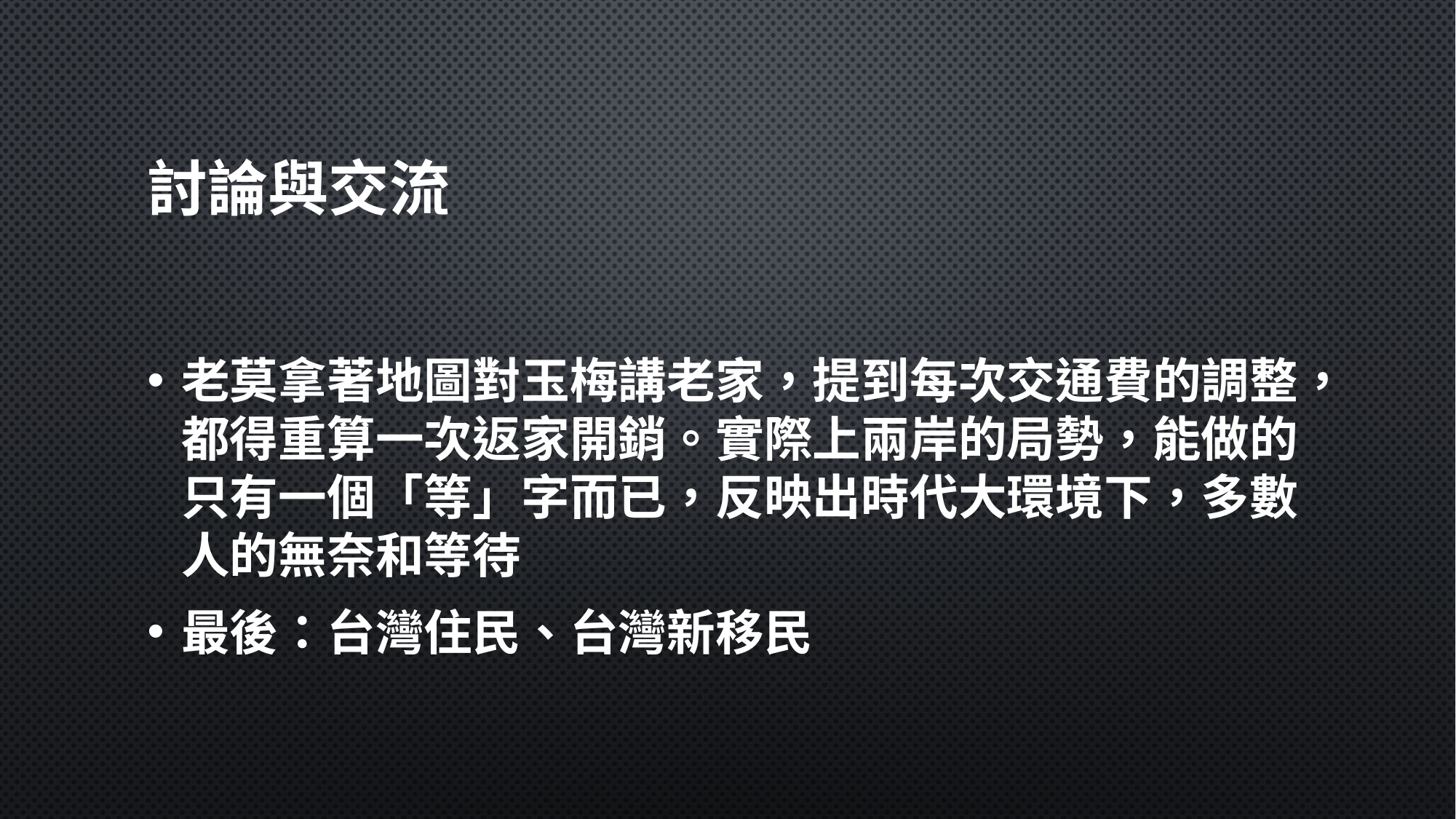

# 討論與交流
老莫拿著地圖對玉梅講老家，提到每次交通費的調整，都得重算一次返家開銷。實際上兩岸的局勢，能做的只有一個「等」字而已，反映出時代大環境下，多數人的無奈和等待
最後：台灣住民、台灣新移民